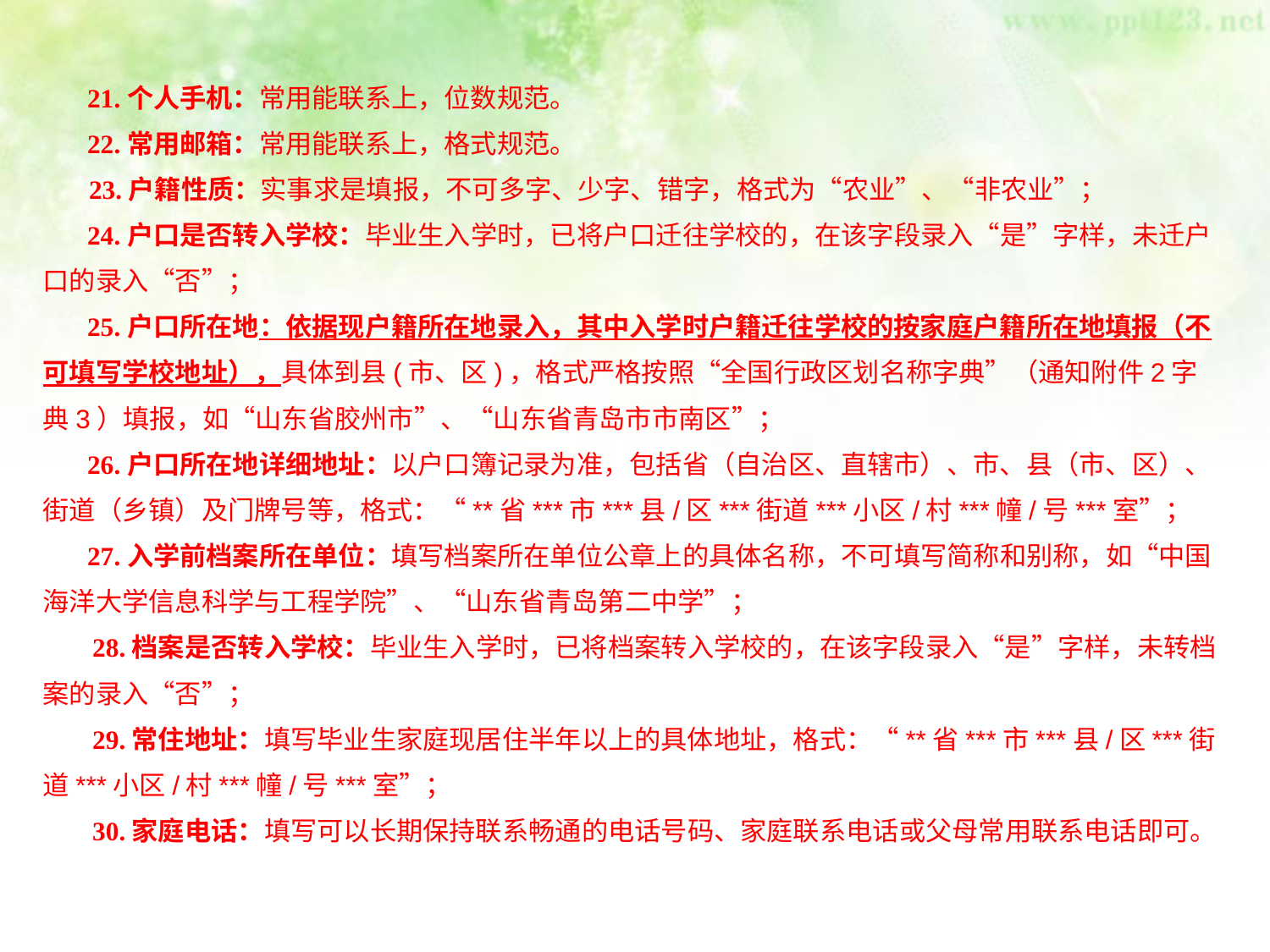

21.个人手机：常用能联系上，位数规范。
      22.常用邮箱：常用能联系上，格式规范。
       23.户籍性质：实事求是填报，不可多字、少字、错字，格式为“农业”、“非农业”；
      24.户口是否转入学校：毕业生入学时，已将户口迁往学校的，在该字段录入“是”字样，未迁户口的录入“否”；
      25.户口所在地：依据现户籍所在地录入，其中入学时户籍迁往学校的按家庭户籍所在地填报（不可填写学校地址），具体到县(市、区)，格式严格按照“全国行政区划名称字典”（通知附件2字典3）填报，如“山东省胶州市”、“山东省青岛市市南区”；
      26.户口所在地详细地址：以户口簿记录为准，包括省（自治区、直辖市）、市、县（市、区）、街道（乡镇）及门牌号等，格式：“**省***市***县/区***街道***小区/村***幢/号***室”；
      27.入学前档案所在单位：填写档案所在单位公章上的具体名称，不可填写简称和别称，如“中国海洋大学信息科学与工程学院”、“山东省青岛第二中学”；
28.档案是否转入学校：毕业生入学时，已将档案转入学校的，在该字段录入“是”字样，未转档案的录入“否”；
29.常住地址：填写毕业生家庭现居住半年以上的具体地址，格式：“**省***市***县/区***街道***小区/村***幢/号***室”；
30.家庭电话：填写可以长期保持联系畅通的电话号码、家庭联系电话或父母常用联系电话即可。